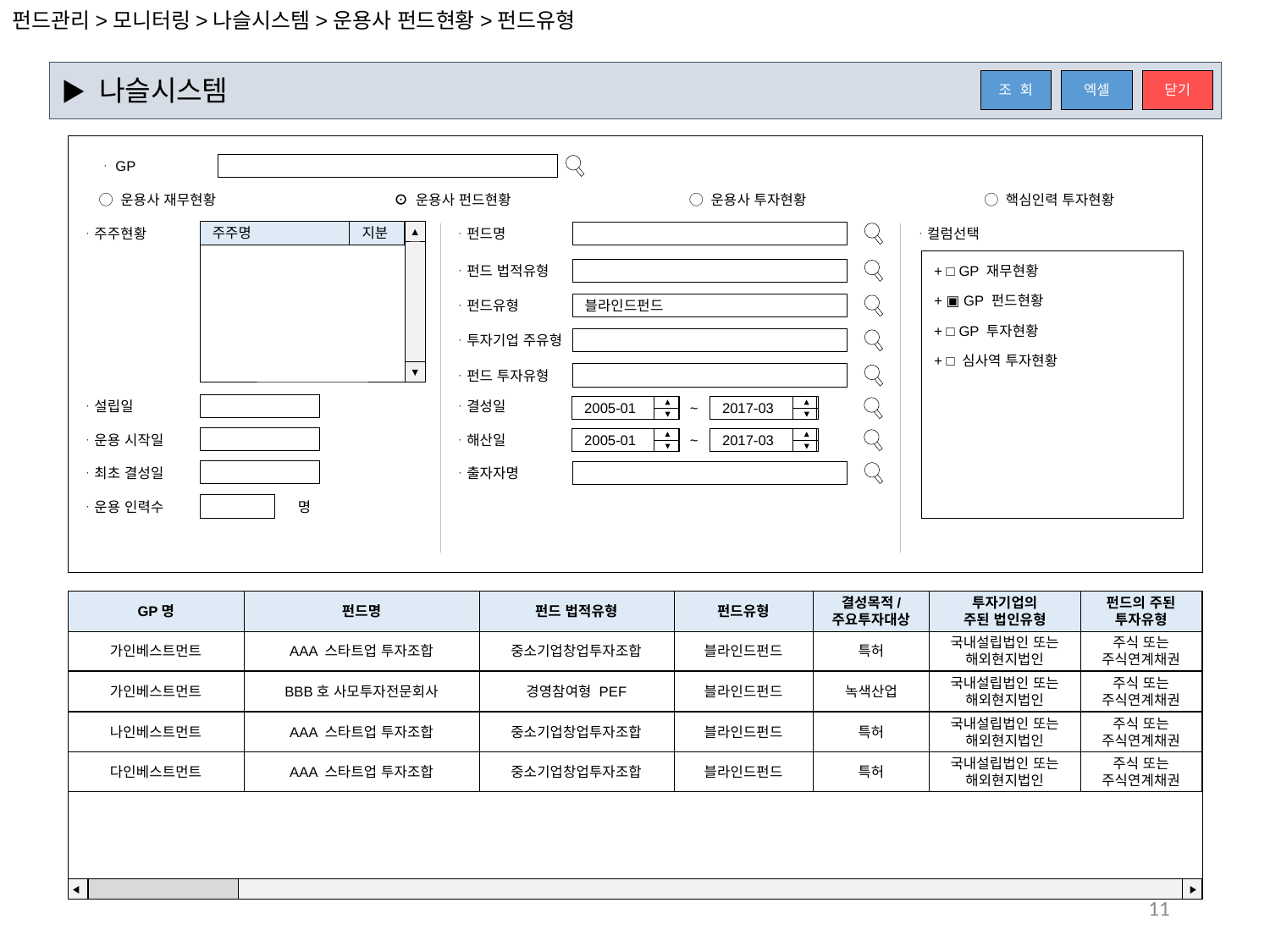

펀드관리>모니터링>나슬시스템>운용사 펀드현황>펀드유형
▶ 나슬시스템
엑셀
닫기
조  회

ᆞGP

◯ 운용사 재무현황
⊙ 운용사 펀드현황
◯ 운용사 투자현황
◯ 핵심인력 투자현황
ᆞ주주현황
ᆞ펀드명
ᆞ컬럼선택
▲
주주명
지분

ᆞ펀드 법적유형
+ □ GP 재무현황

+ ▣ GP 펀드현황

ᆞ펀드유형
블라인드펀드

+ □ GP 투자현황
ᆞ투자기업 주유형

+ □ 심사역 투자현황
▼
ᆞ펀드 투자유형

ᆞ설립일
ᆞ결성일

~
2005-01

2017-03

ᆞ운용 시작일
ᆞ해산일

~
2005-01

2017-03

ᆞ최초 결성일
ᆞ출자자명

ᆞ운용 인력수

명

GP명
펀드명
펀드 법적유형
펀드유형
결성목적/
주요투자대상
투자기업의
주된 법인유형
펀드의 주된
투자유형
가인베스트먼트
AAA 스타트업 투자조합
중소기업창업투자조합
블라인드펀드
특허
국내설립법인 또는 해외현지법인
주식 또는 주식연계채권
가인베스트먼트
BBB호 사모투자전문회사
경영참여형 PEF
블라인드펀드
녹색산업
국내설립법인 또는 해외현지법인
주식 또는 주식연계채권
나인베스트먼트
AAA 스타트업 투자조합
중소기업창업투자조합
블라인드펀드
특허
국내설립법인 또는 해외현지법인
주식 또는 주식연계채권
다인베스트먼트
AAA 스타트업 투자조합
중소기업창업투자조합
블라인드펀드
특허
국내설립법인 또는 해외현지법인
주식 또는 주식연계채권

◀

▶
11